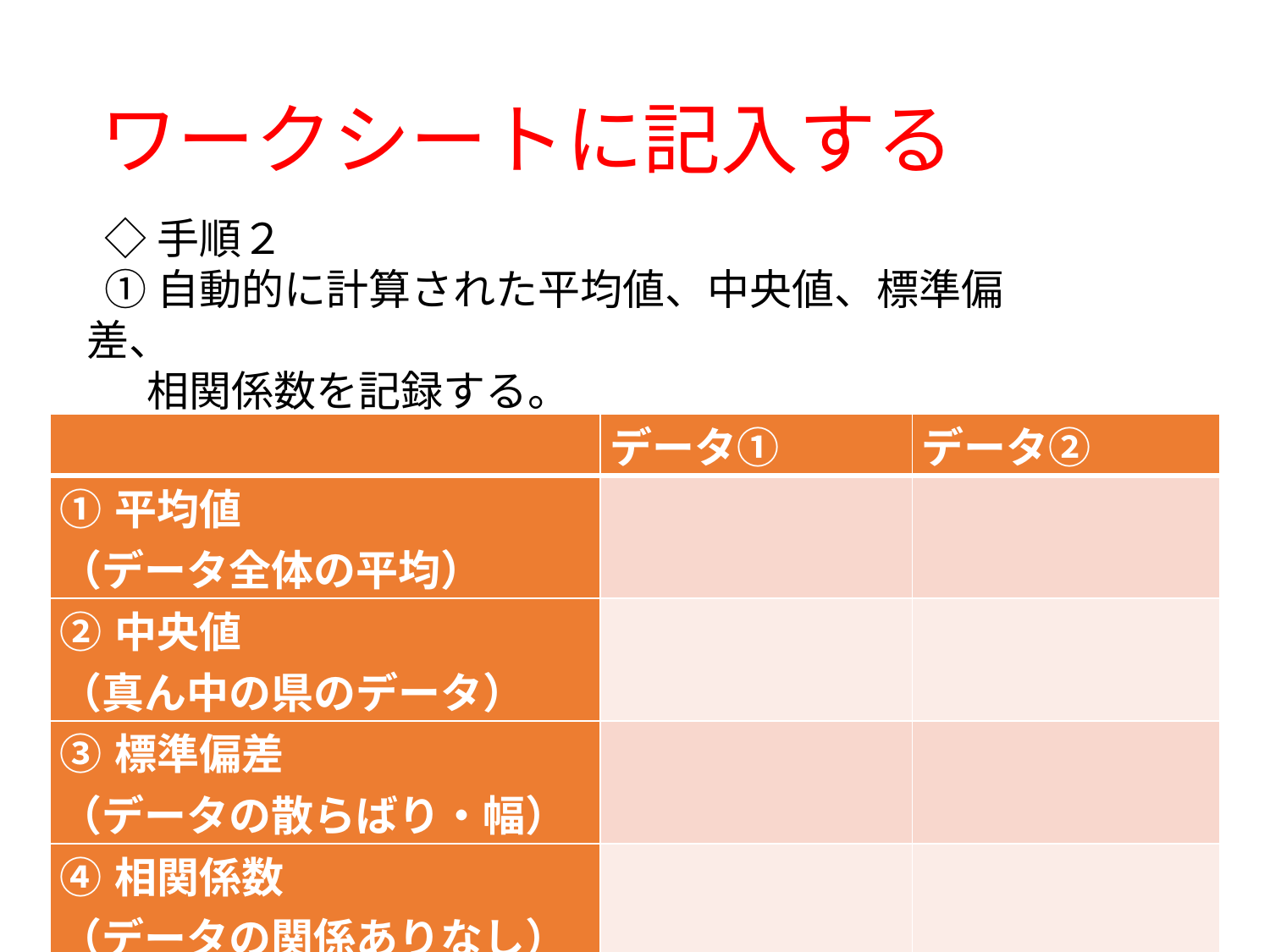

# ワークシートに記入する
◇手順２
①自動的に計算された平均値、中央値、標準偏差、
　相関係数を記録する。
|  | データ① | データ② |
| --- | --- | --- |
| ①平均値 （データ全体の平均） |  |  |
| ②中央値 （真ん中の県のデータ） |  |  |
| ③標準偏差 （データの散らばり・幅） |  |  |
| ④相関係数 （データの関係ありなし） |  |  |